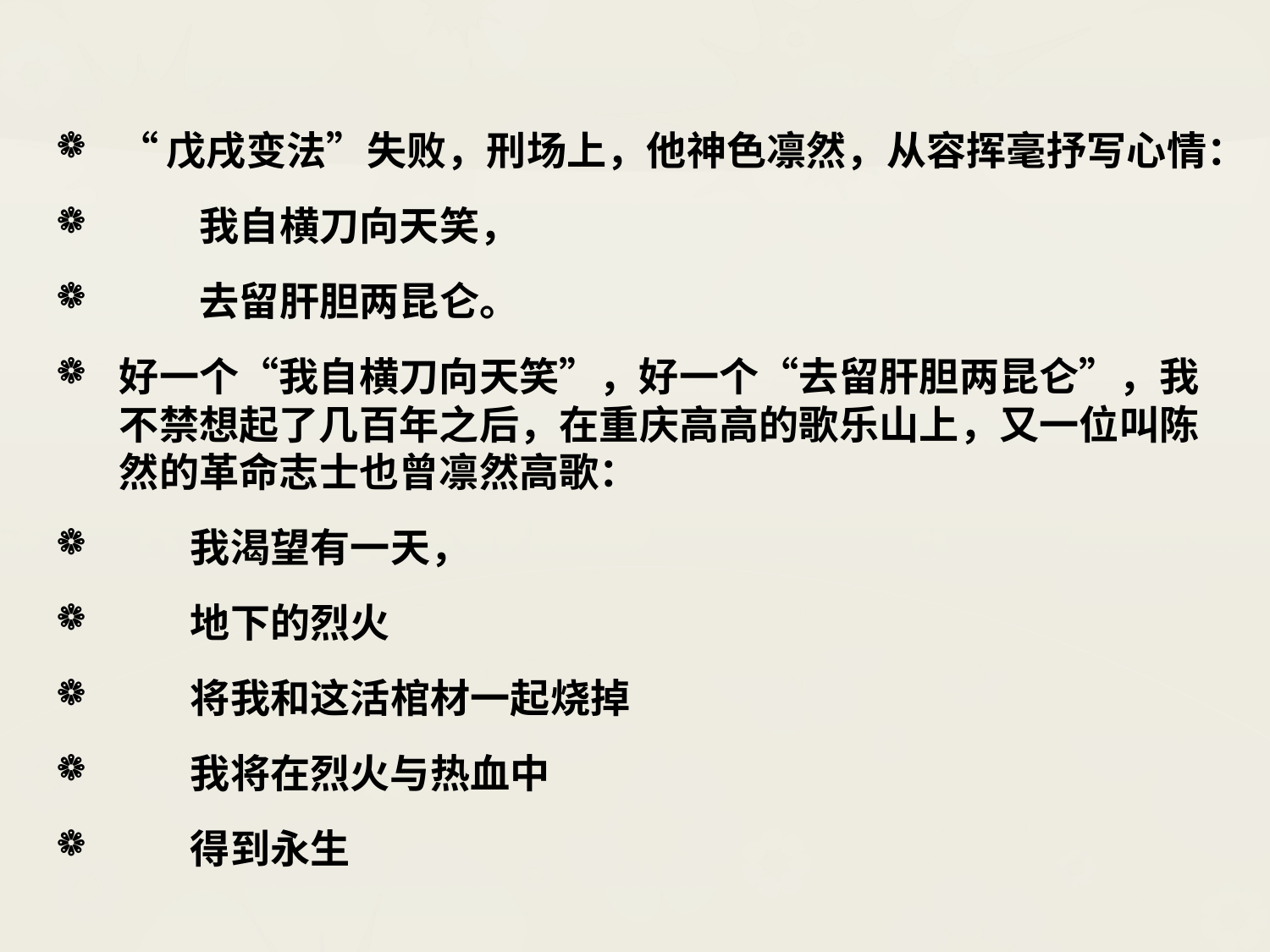

#
“戊戌变法”失败，刑场上，他神色凛然，从容挥毫抒写心情：
        我自横刀向天笑，
        去留肝胆两昆仑。
好一个“我自横刀向天笑”，好一个“去留肝胆两昆仑”，我不禁想起了几百年之后，在重庆高高的歌乐山上，又一位叫陈然的革命志士也曾凛然高歌：
       我渴望有一天，
       地下的烈火
       将我和这活棺材一起烧掉
       我将在烈火与热血中
       得到永生